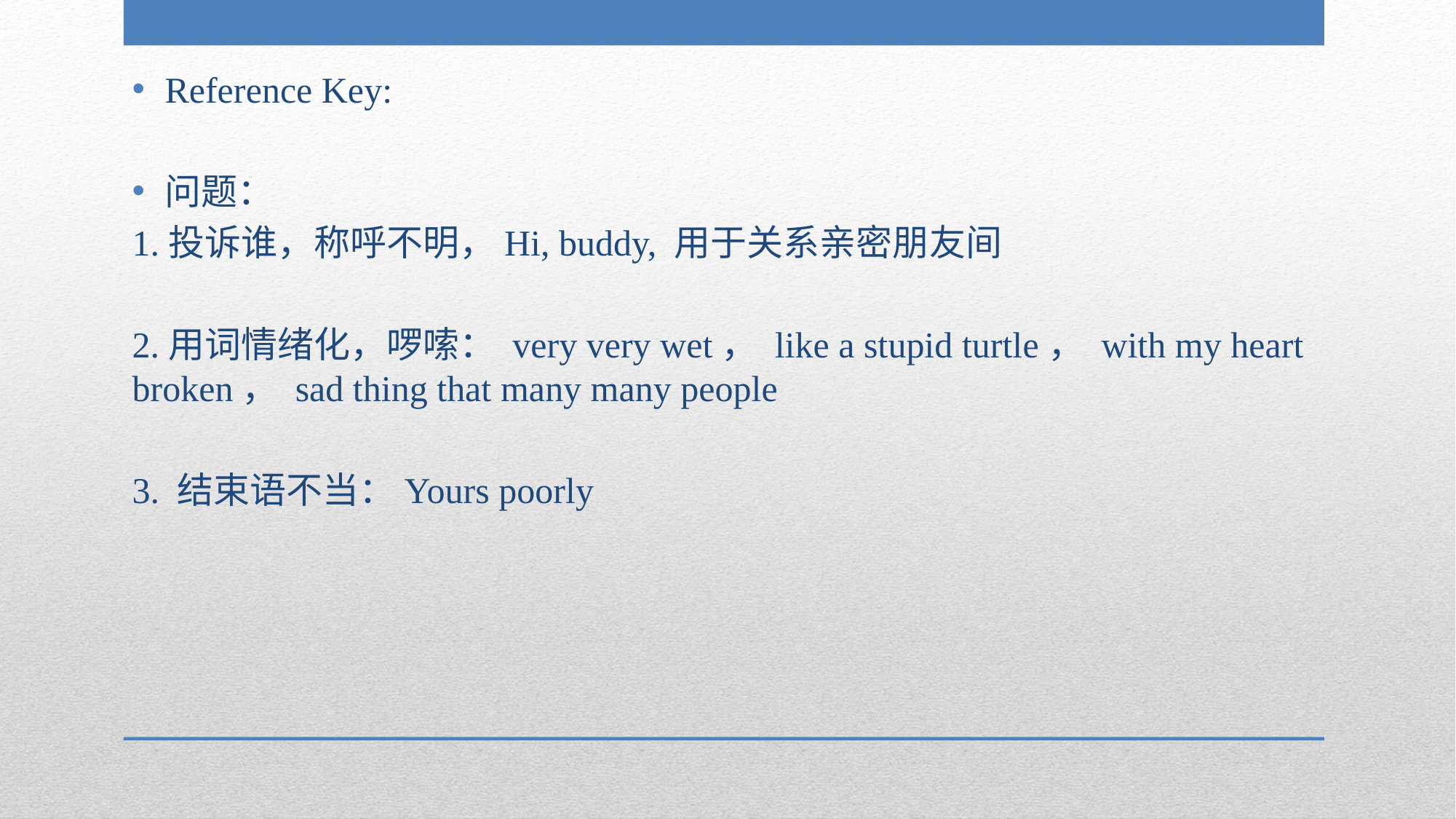

Reference Key:

问题：
1.投诉谁，称呼不明，Hi, buddy, 用于关系亲密朋友间

2.用词情绪化，啰嗦： very very wet， like a stupid turtle， with my heart broken， sad thing that many many people

3. 结束语不当：Yours poorly